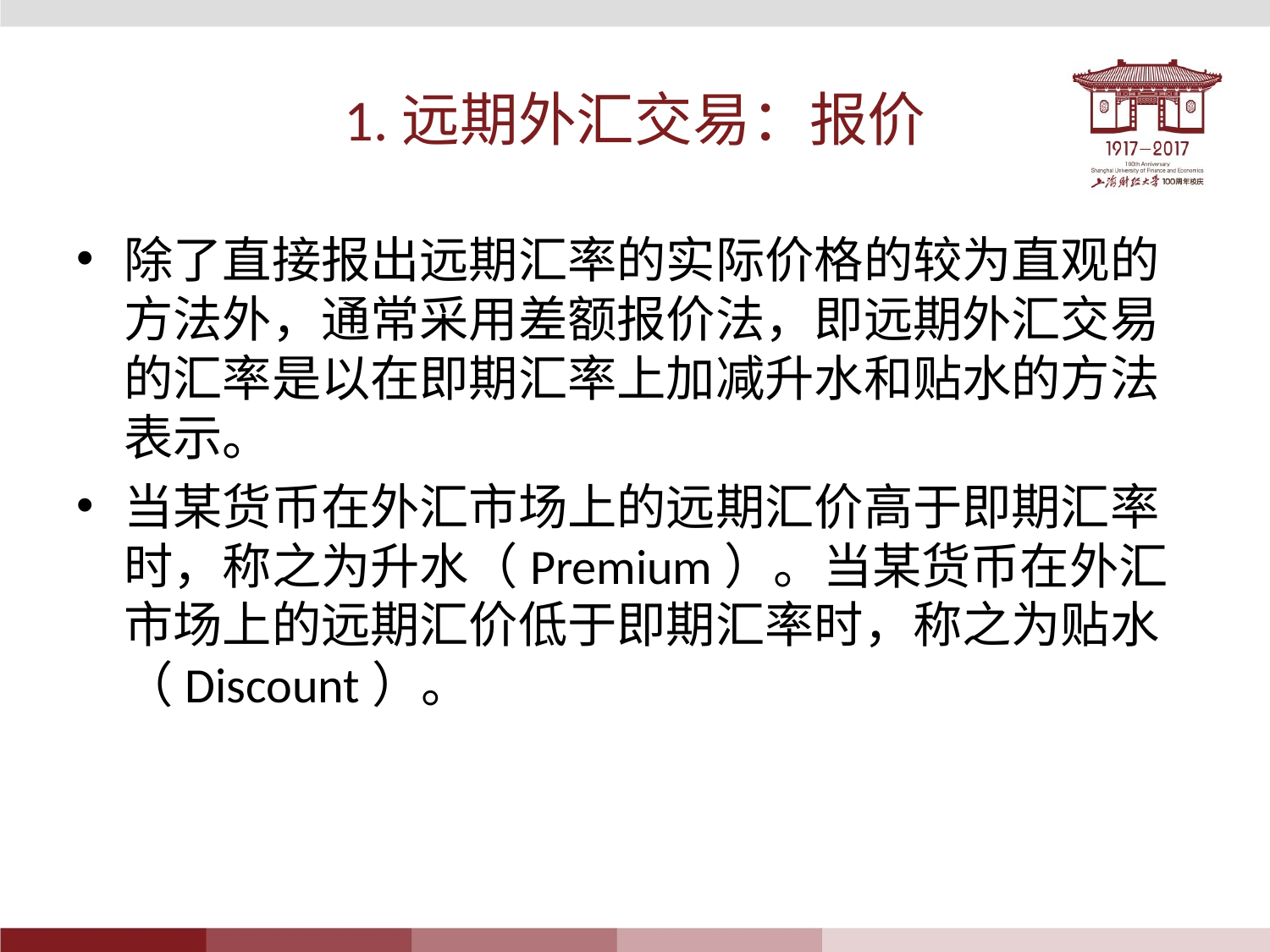

# 1.远期外汇交易：报价
除了直接报出远期汇率的实际价格的较为直观的方法外，通常采用差额报价法，即远期外汇交易的汇率是以在即期汇率上加减升水和贴水的方法表示。
当某货币在外汇市场上的远期汇价高于即期汇率时，称之为升水（Premium）。当某货币在外汇市场上的远期汇价低于即期汇率时，称之为贴水（Discount）。